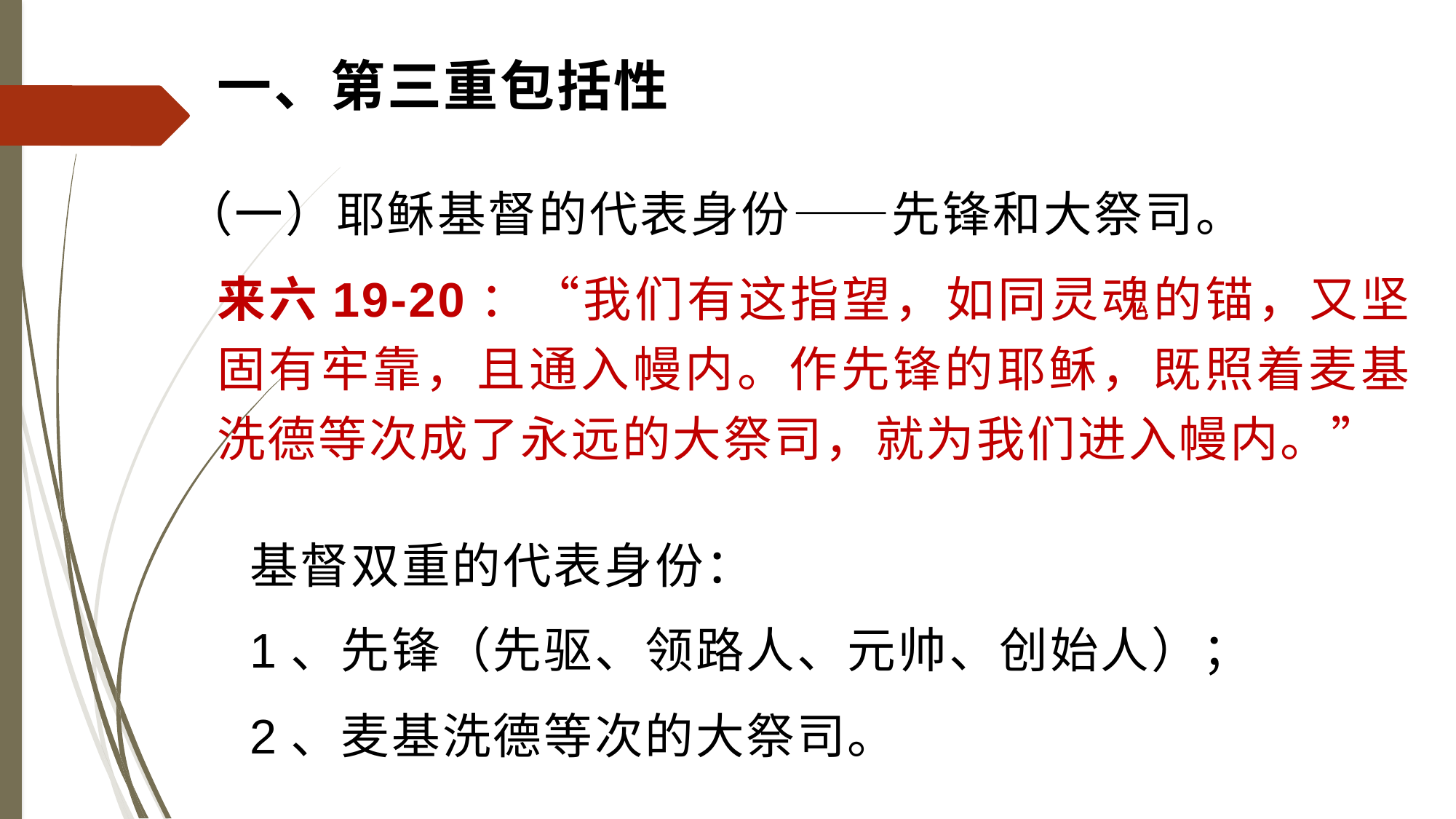

# 一、第三重包括性
（一）耶稣基督的代表身份——先锋和大祭司。
来六19-20：“我们有这指望，如同灵魂的锚，又坚固有牢靠，且通入幔内。作先锋的耶稣，既照着麦基洗德等次成了永远的大祭司，就为我们进入幔内。”

基督双重的代表身份：
1、先锋（先驱、领路人、元帅、创始人）；
2、麦基洗德等次的大祭司。